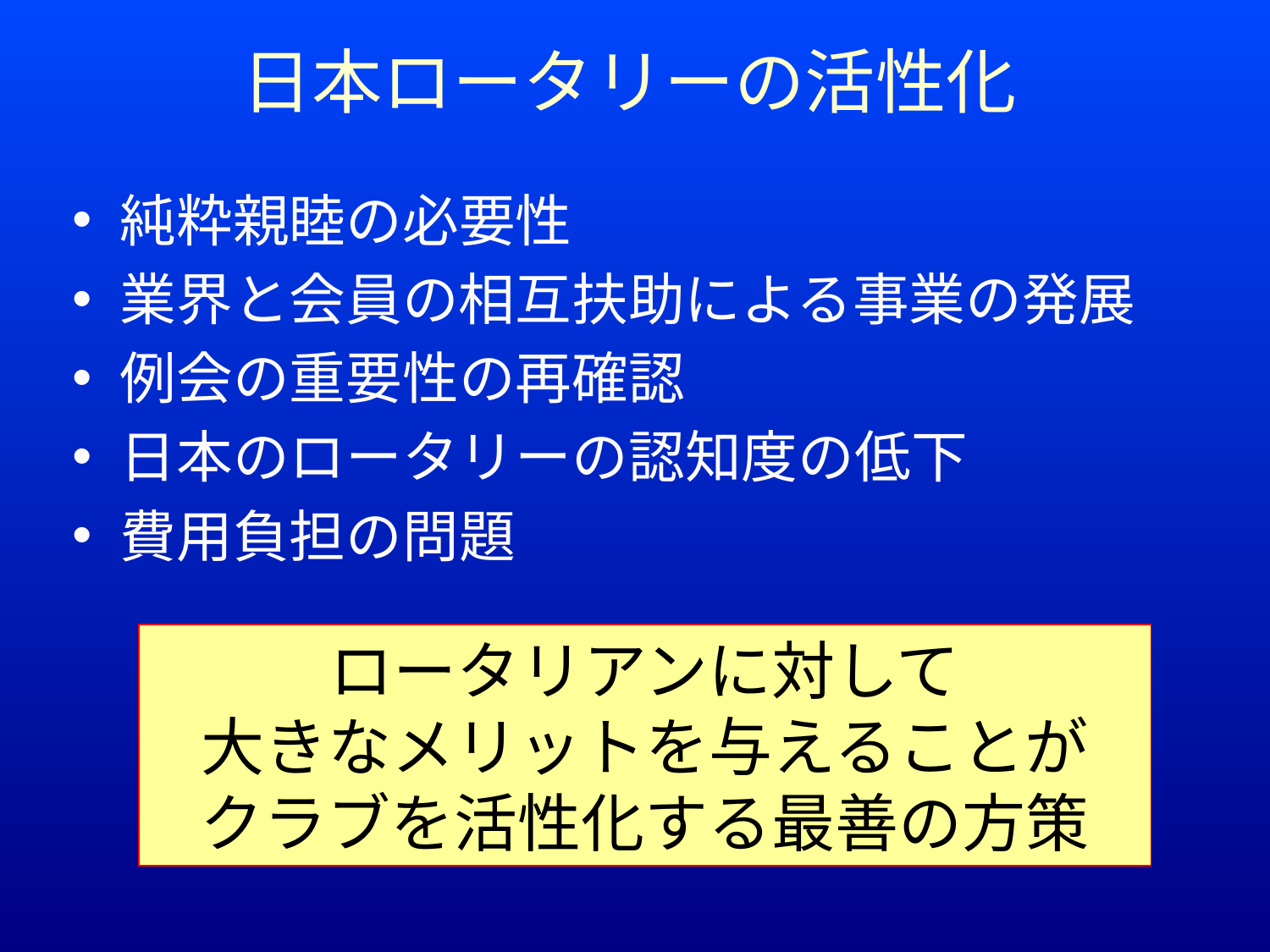

# 日本ロータリーの活性化
純粋親睦の必要性
業界と会員の相互扶助による事業の発展
例会の重要性の再確認
日本のロータリーの認知度の低下
費用負担の問題

ロータリアンに対して
大きなメリットを与えることが
クラブを活性化する最善の方策